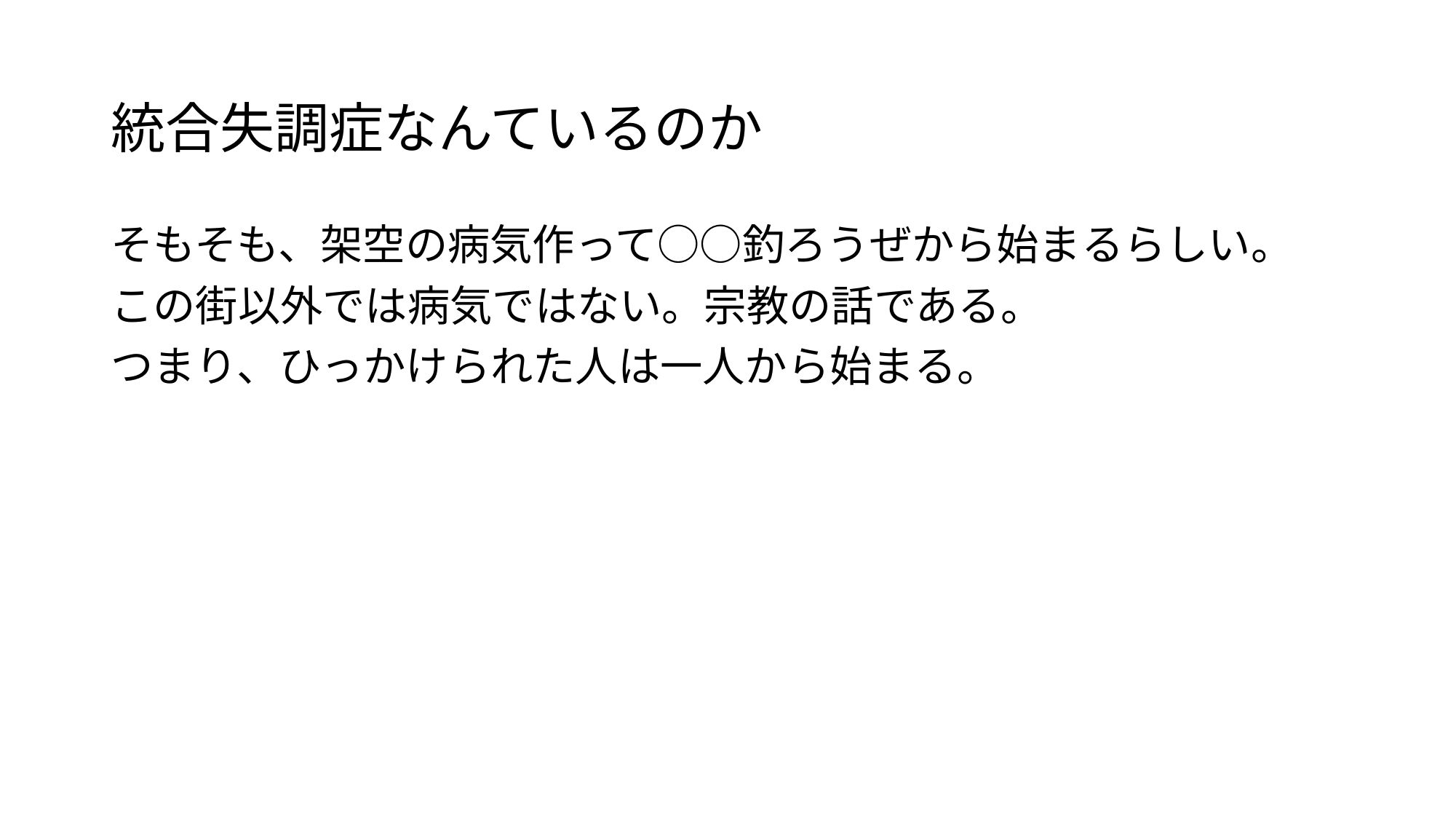

# 統合失調症なんているのか
そもそも、架空の病気作って○○釣ろうぜから始まるらしい。
この街以外では病気ではない。宗教の話である。
つまり、ひっかけられた人は一人から始まる。